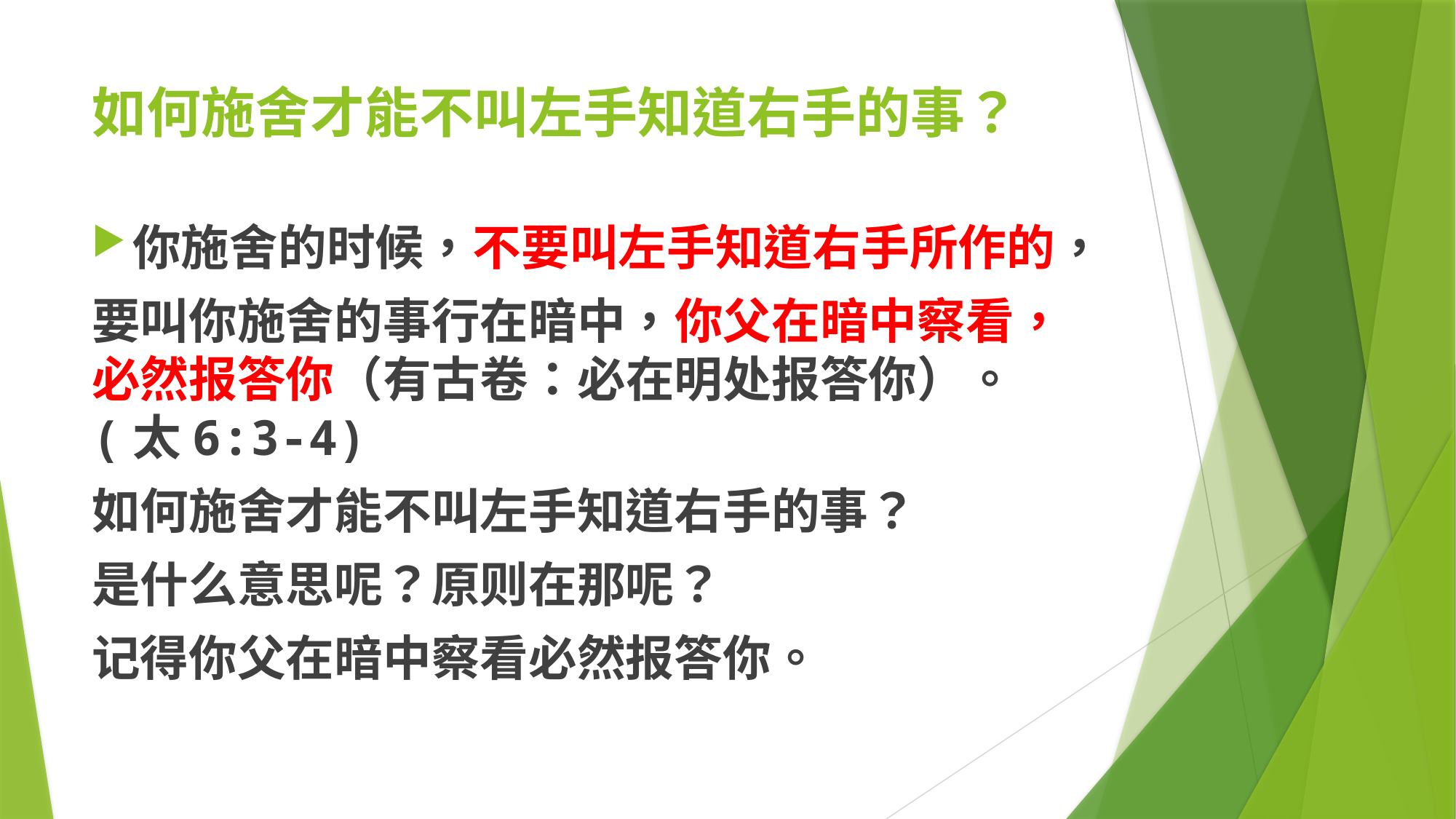

# 如何施舍才能不叫左手知道右手的事？
你施舍的时候，不要叫左手知道右手所作的，
要叫你施舍的事行在暗中，你父在暗中察看，必然报答你（有古卷：必在明处报答你）。 (太6:3-4)
如何施舍才能不叫左手知道右手的事？
是什么意思呢？原则在那呢？
记得你父在暗中察看必然报答你。